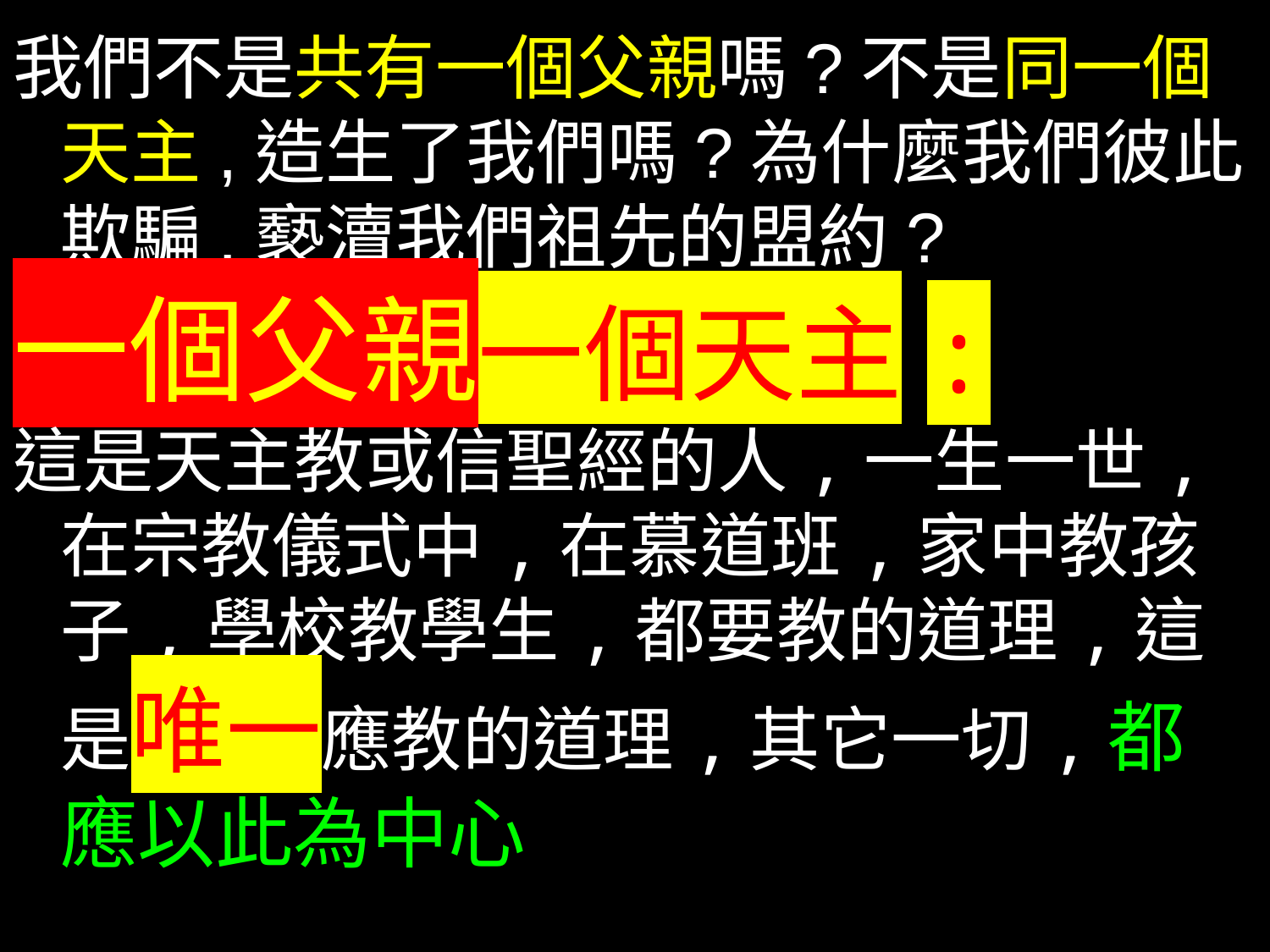

我們不是共有一個父親嗎?不是同一個天主,造生了我們嗎?為什麼我們彼此欺騙,褻瀆我們祖先的盟約?
一個父親一個天主:
這是天主教或信聖經的人,一生一世,在宗教儀式中,在慕道班,家中教孩子,學校教學生,都要教的道理,這是唯一應教的道理,其它一切,都應以此為中心